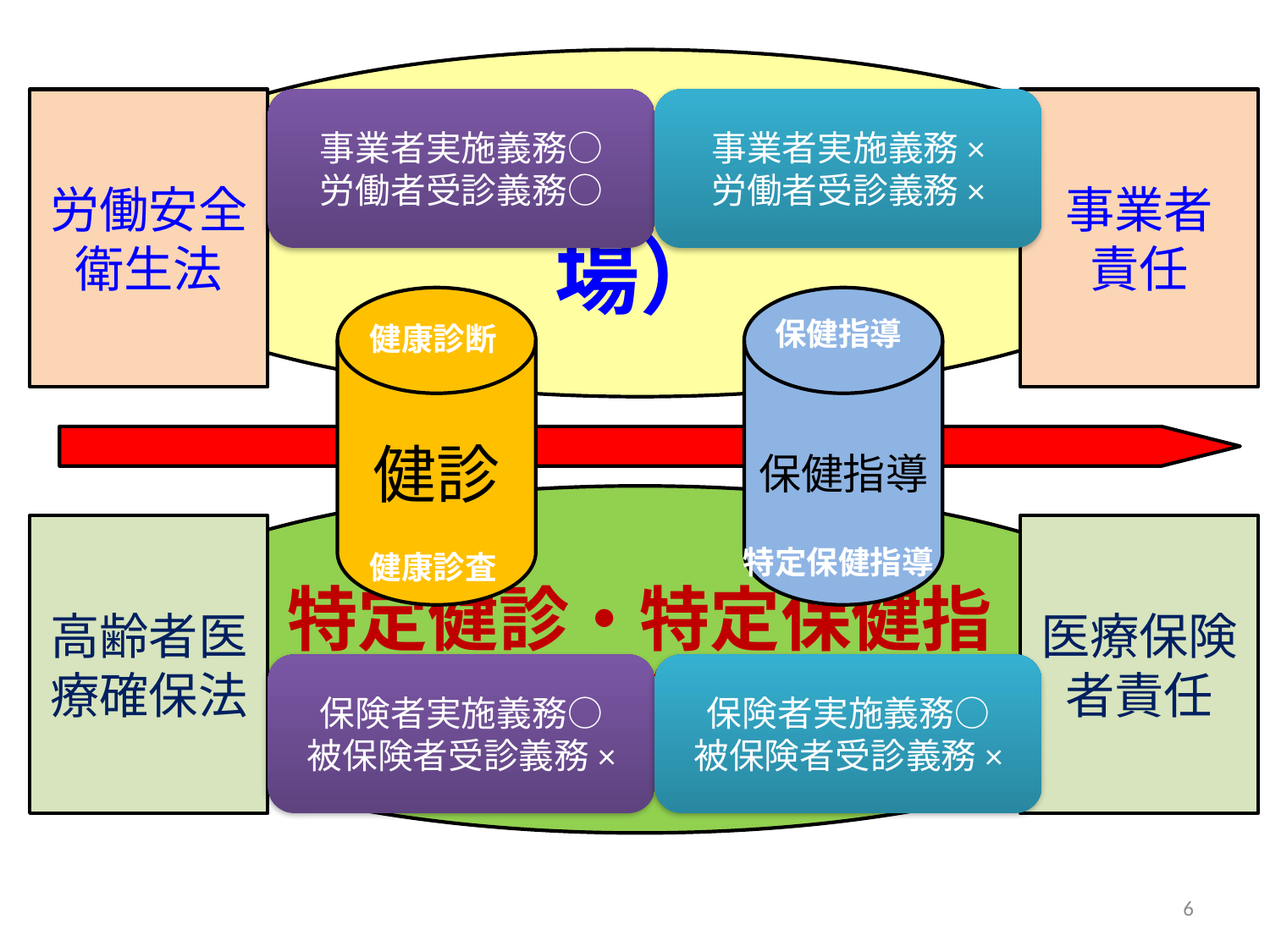

一般健康診断（職場）
労働安全衛生法
事業者実施義務○
労働者受診義務○
事業者実施義務×
労働者受診義務×
事業者
責任
健診
保健指導
保健指導

特定保健指導
健康診断

健康診査

特定健診・特定保健指導
高齢者医療確保法
医療保険者責任
保険者実施義務○
被保険者受診義務×
保険者実施義務○
被保険者受診義務×
6